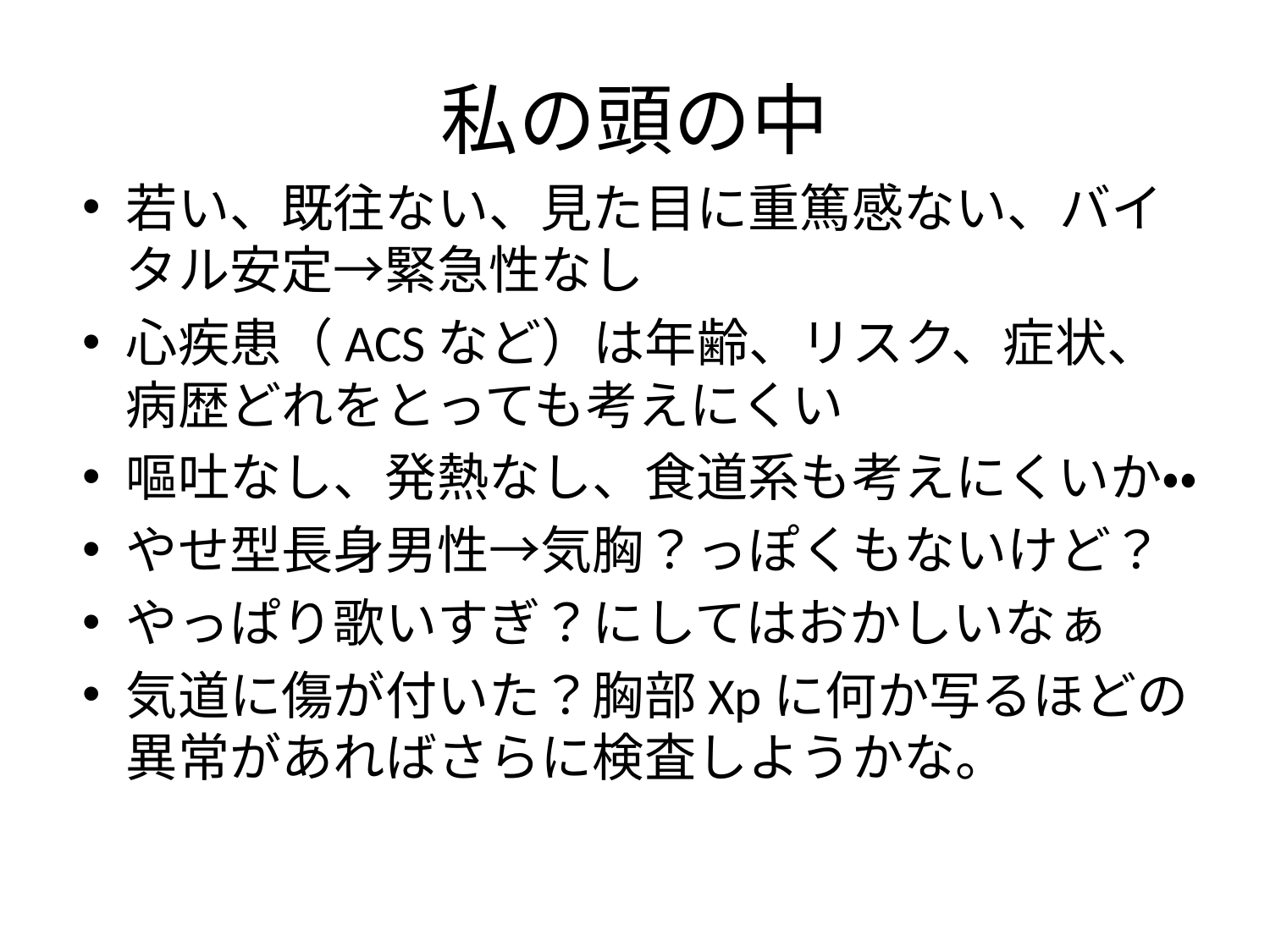

# 私の頭の中
若い、既往ない、見た目に重篤感ない、バイタル安定→緊急性なし
心疾患（ACSなど）は年齢、リスク、症状、病歴どれをとっても考えにくい
嘔吐なし、発熱なし、食道系も考えにくいか・・
やせ型長身男性→気胸？っぽくもないけど？
やっぱり歌いすぎ？にしてはおかしいなぁ
気道に傷が付いた？胸部Xpに何か写るほどの異常があればさらに検査しようかな。